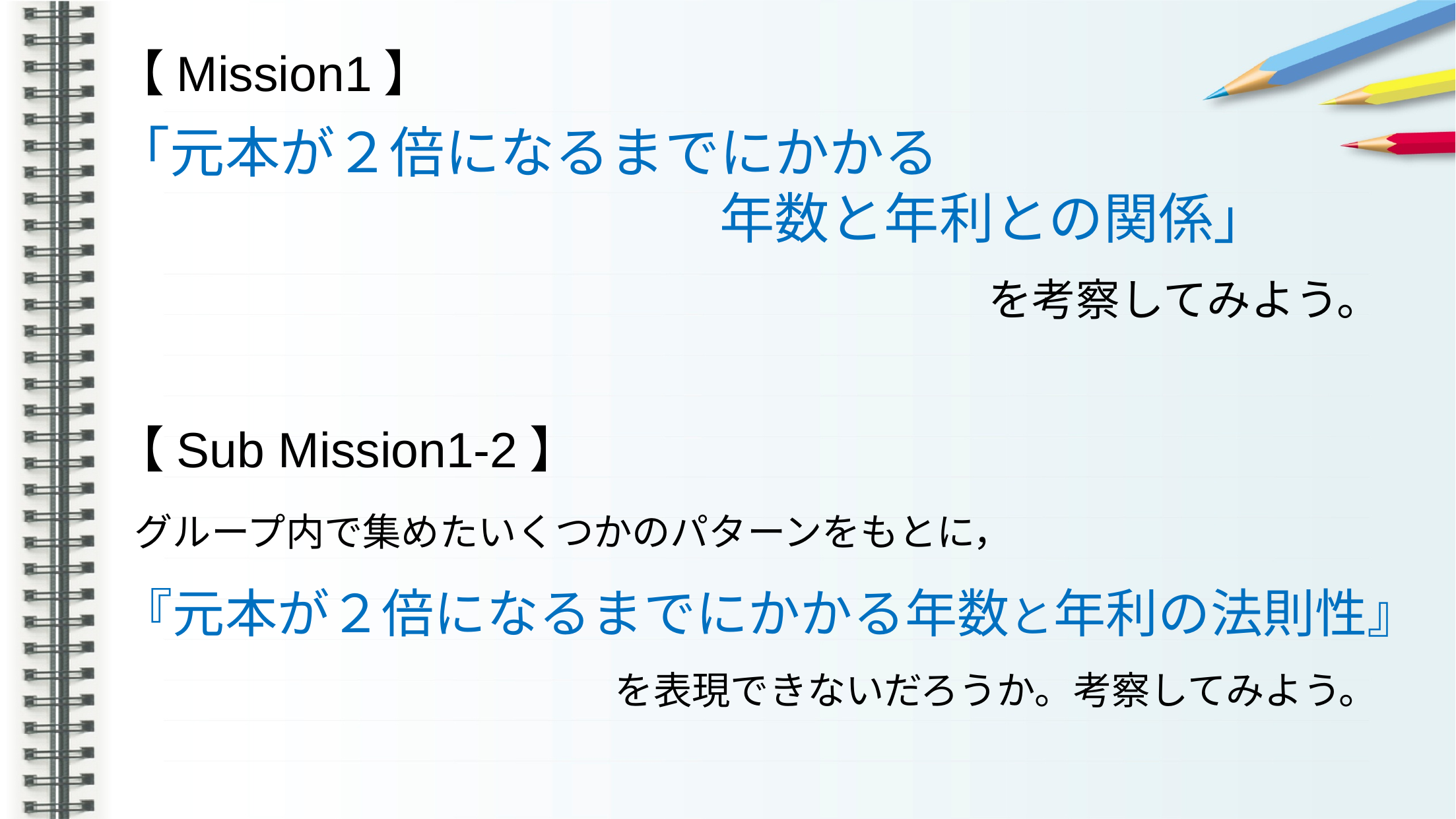

# 【Mission1】 「元本が２倍になるまでにかかる 　　　　　　　　　　　年数と年利との関係」 　　　　　　　　 　　　　　を考察してみよう。

【Sub Mission1-2】

 グループ内で集めたいくつかのパターンをもとに，

 『元本が２倍になるまでにかかる年数と年利の法則性』

　　　　　　　　　　　　　を表現できないだろうか。考察してみよう。